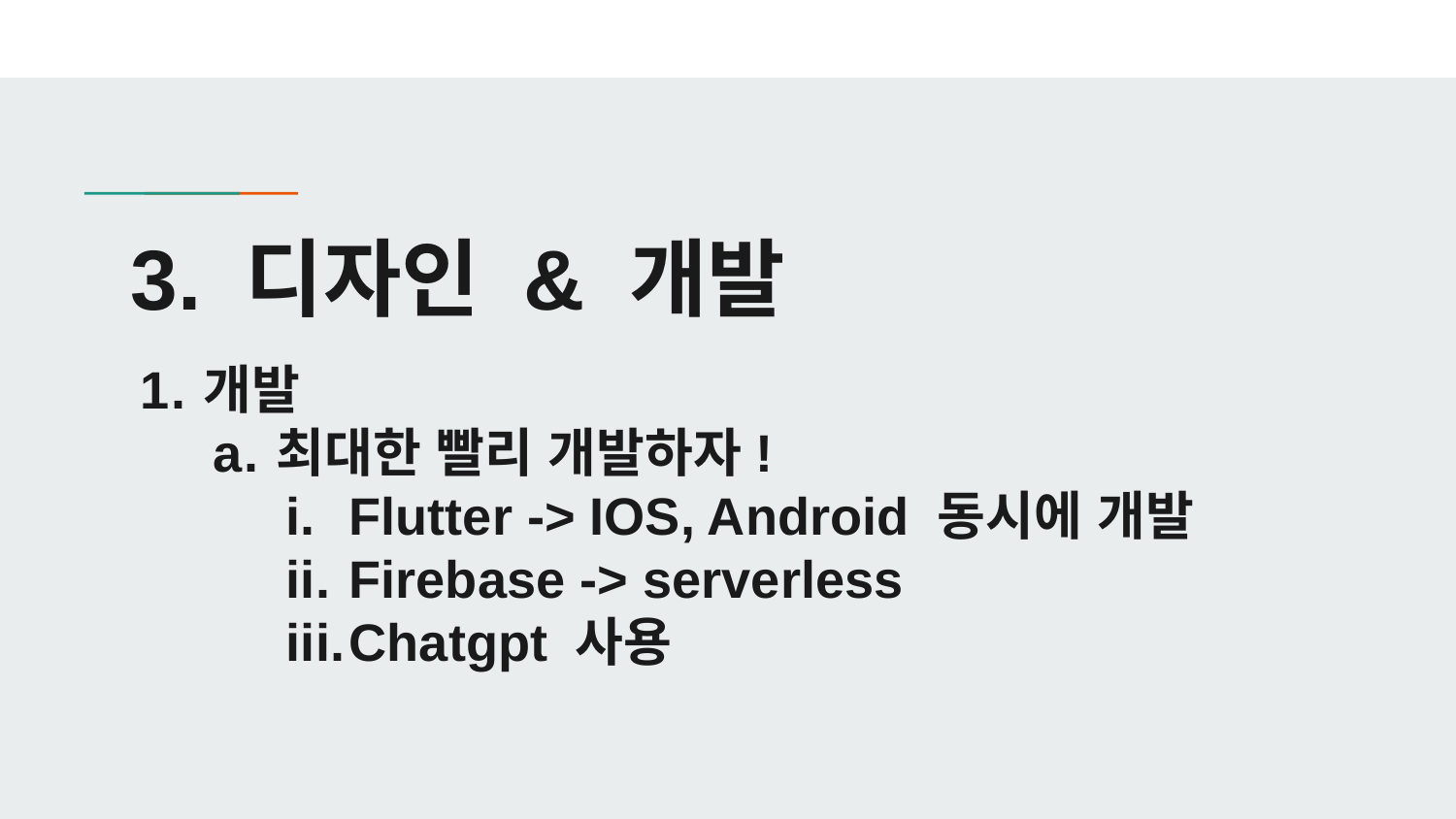

# 3. 디자인 & 개발

개발
최대한 빨리 개발하자!
Flutter -> IOS, Android 동시에 개발
Firebase -> serverless
Chatgpt 사용